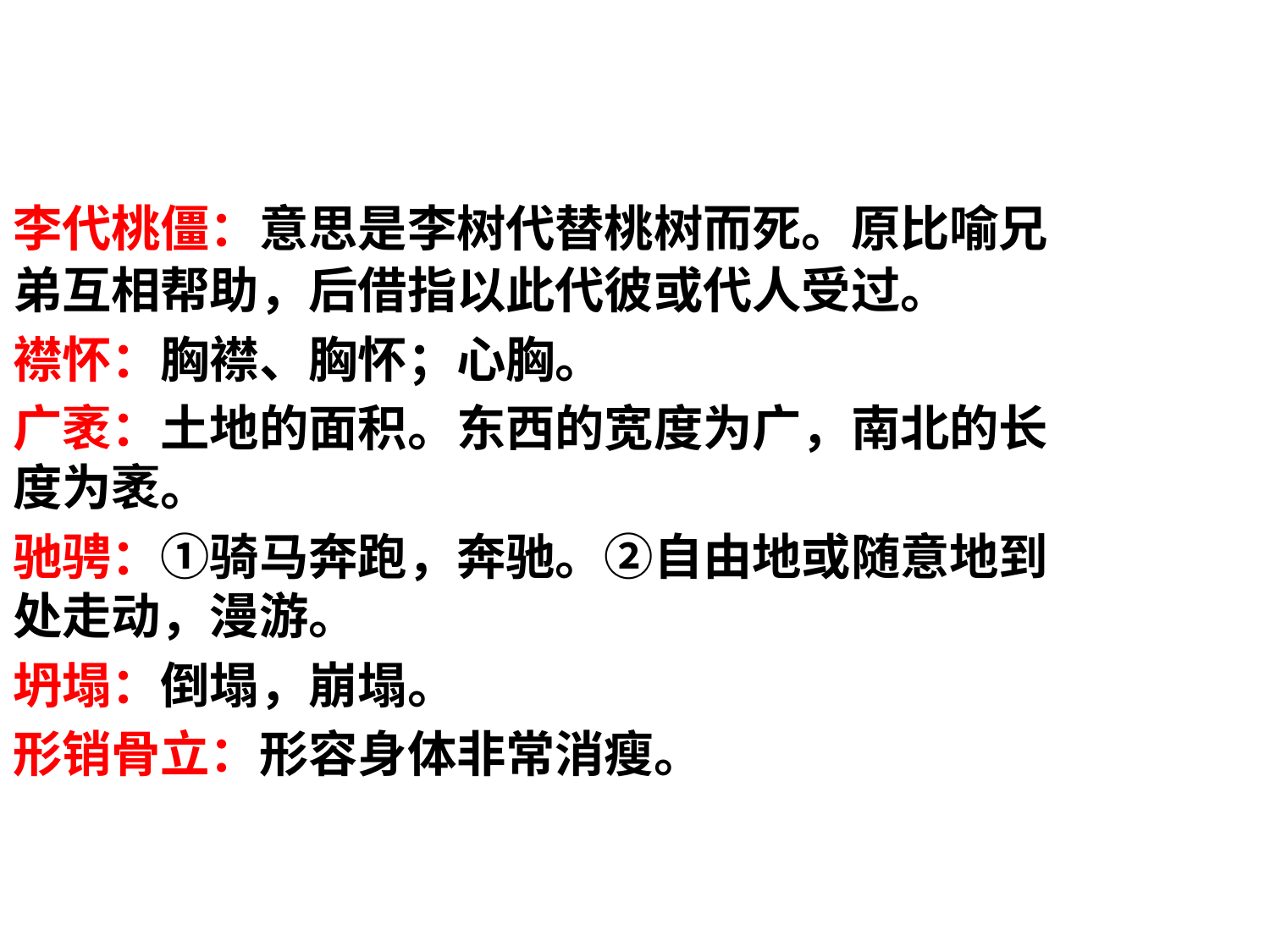

李代桃僵：意思是李树代替桃树而死。原比喻兄弟互相帮助，后借指以此代彼或代人受过。
襟怀：胸襟、胸怀；心胸。
广袤：土地的面积。东西的宽度为广，南北的长度为袤。
驰骋：①骑马奔跑，奔驰。②自由地或随意地到处走动，漫游。
坍塌：倒塌，崩塌。
形销骨立：形容身体非常消瘦。